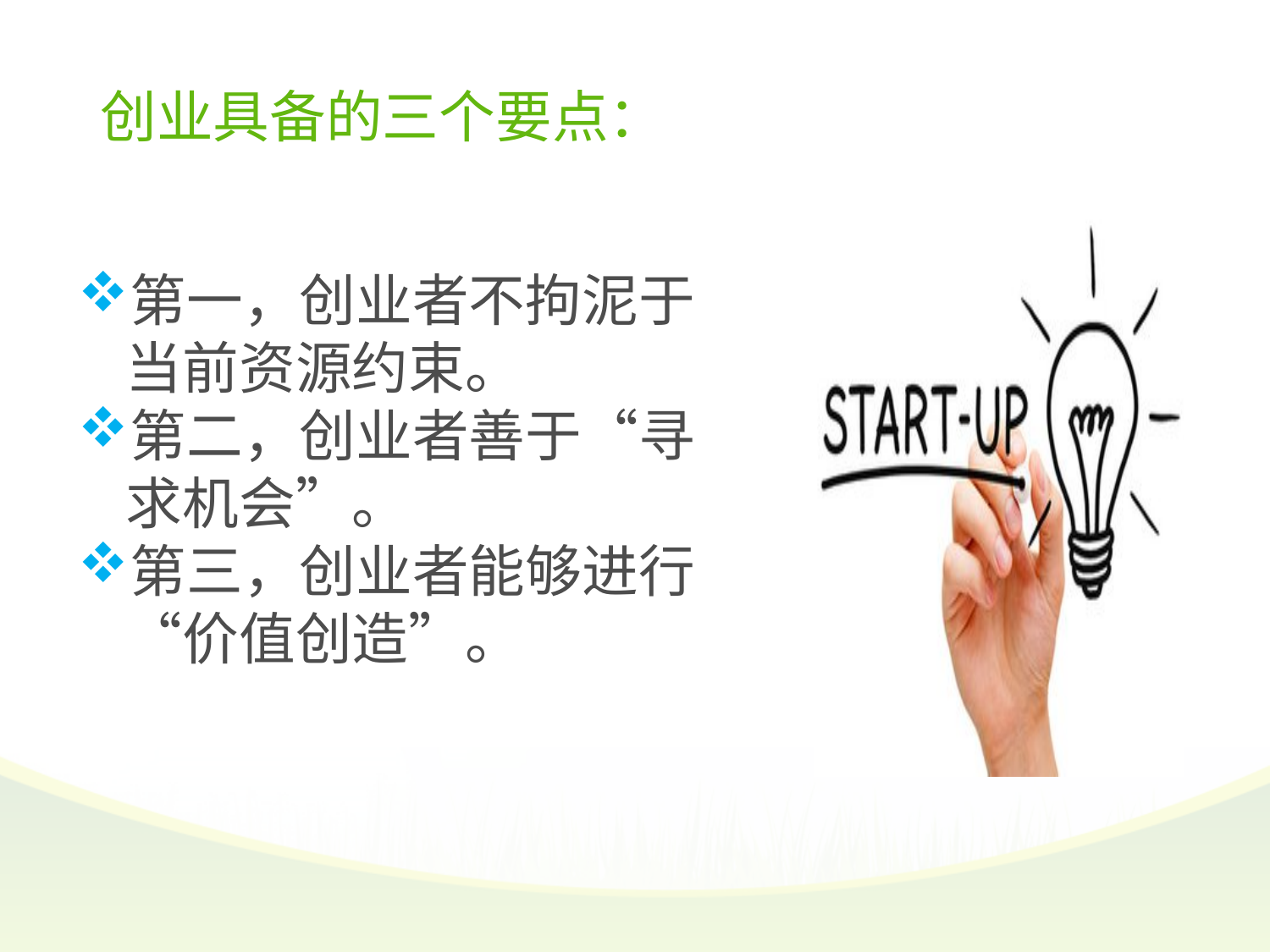

创业具备的三个要点：

第一，创业者不拘泥于当前资源约束。
第二，创业者善于“寻求机会”。
第三，创业者能够进行“价值创造”。